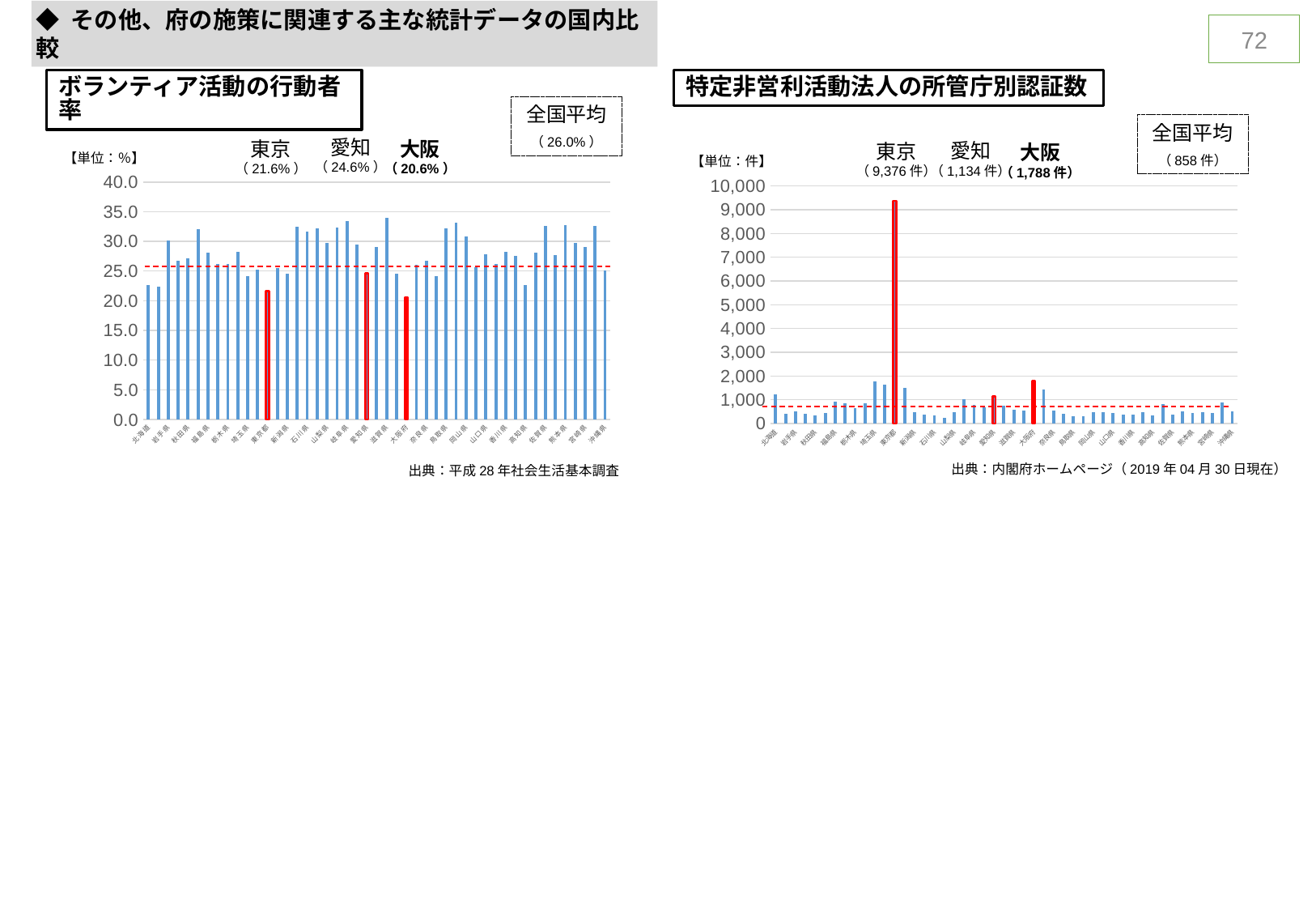

◆ その他、府の施策に関連する主な統計データの国内比較
72
ボランティア活動の行動者率
特定非営利活動法人の所管庁別認証数
全国平均
（26.0%）
全国平均
（858件）
愛知
（24.6%）
東京
（21.6%）
大阪
（20.6%）
愛知
（1,134件）
東京
（9,376件）
大阪
（1,788件）
【単位：％】
【単位：件】

### Chart

| Category |  |
|---|---|
| 北 海 道 | 22.6 |
| 青 森 県 | 22.4 |
| 岩 手 県 | 30.2 |
| 宮 城 県 | 26.7 |
| 秋 田 県 | 27.2 |
| 山 形 県 | 32.1 |
| 福 島 県 | 28.1 |
| 茨 城 県 | 26.2 |
| 栃 木 県 | 26.2 |
| 群 馬 県 | 28.3 |
| 埼 玉 県 | 24.2 |
| 千 葉 県 | 25.2 |
| 東 京 都 | 21.6 |
| 神奈川県 | 25.5 |
| 新 潟 県 | 24.5 |
| 富 山 県 | 32.4 |
| 石 川 県 | 31.6 |
| 福 井 県 | 32.2 |
| 山 梨 県 | 29.7 |
| 長 野 県 | 32.3 |
| 岐 阜 県 | 33.4 |
| 静 岡 県 | 29.4 |
| 愛 知 県 | 24.6 |
| 三 重 県 | 29.0 |
| 滋 賀 県 | 33.9 |
| 京 都 府 | 24.6 |
| 大 阪 府 | 20.6 |
| 兵 庫 県 | 26.0 |
| 奈 良 県 | 26.8 |
| 和歌山県 | 24.2 |
| 鳥 取 県 | 32.2 |
| 島 根 県 | 33.1 |
| 岡 山 県 | 30.8 |
| 広 島 県 | 25.6 |
| 山 口 県 | 27.8 |
| 徳 島 県 | 26.2 |
| 香 川 県 | 28.2 |
| 愛 媛 県 | 27.5 |
| 高 知 県 | 22.6 |
| 福 岡 県 | 28.1 |
| 佐 賀 県 | 32.6 |
| 長 崎 県 | 27.7 |
| 熊 本 県 | 32.7 |
| 大 分 県 | 29.8 |
| 宮 崎 県 | 29.1 |
| 鹿児島県 | 32.6 |
| 沖 縄 県 | 25.1 |

### Chart

| Category |  |
|---|---|
| 北海道 | 1214.0 |
| 青森県 | 414.0 |
| 岩手県 | 496.0 |
| 宮城県 | 412.0 |
| 秋田県 | 356.0 |
| 山形県 | 444.0 |
| 福島県 | 918.0 |
| 茨城県 | 840.0 |
| 栃木県 | 647.0 |
| 群馬県 | 840.0 |
| 埼玉県 | 1766.0 |
| 千葉県 | 1620.0 |
| 東京都 | 9376.0 |
| 神奈川県 | 1488.0 |
| 新潟県 | 461.0 |
| 富山県 | 381.0 |
| 石川県 | 355.0 |
| 福井県 | 248.0 |
| 山梨県 | 478.0 |
| 長野県 | 1015.0 |
| 岐阜県 | 768.0 |
| 静岡県 | 684.0 |
| 愛知県 | 1134.0 |
| 三重県 | 741.0 |
| 滋賀県 | 591.0 |
| 京都府 | 531.0 |
| 大阪府 | 1788.0 |
| 兵庫県 | 1433.0 |
| 奈良県 | 528.0 |
| 和歌山県 | 391.0 |
| 鳥取県 | 290.0 |
| 島根県 | 289.0 |
| 岡山県 | 480.0 |
| 広島県 | 469.0 |
| 山口県 | 430.0 |
| 徳島県 | 364.0 |
| 香川県 | 382.0 |
| 愛媛県 | 474.0 |
| 高知県 | 335.0 |
| 福岡県 | 810.0 |
| 佐賀県 | 374.0 |
| 長崎県 | 500.0 |
| 熊本県 | 444.0 |
| 大分県 | 476.0 |
| 宮崎県 | 444.0 |
| 鹿児島県 | 877.0 |
| 沖縄県 | 521.0 |
出典：内閣府ホームページ（2019年04月30日現在）
出典：平成28年社会生活基本調査